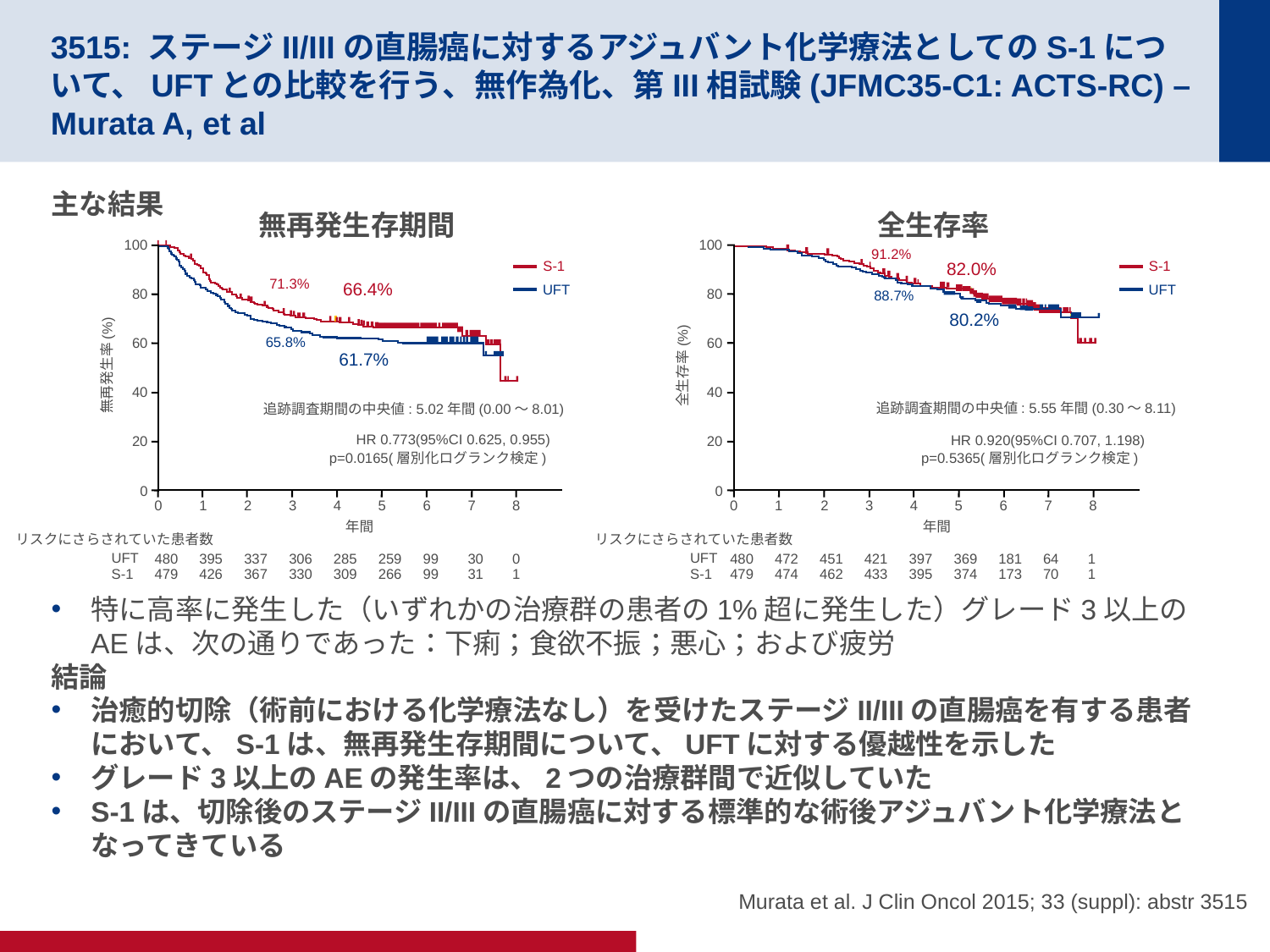

# 3515: ステージII/IIIの直腸癌に対するアジュバント化学療法としてのS-1について、UFTとの比較を行う、無作為化、第III相試験(JFMC35-C1: ACTS-RC) – Murata A, et al
主な結果

特に高率に発生した（いずれかの治療群の患者の1%超に発生した）グレード3以上のAEは、次の通りであった：下痢；食欲不振；悪心；および疲労
結論
治癒的切除（術前における化学療法なし）を受けたステージII/IIIの直腸癌を有する患者において、S-1は、無再発生存期間について、UFTに対する優越性を示した
グレード3以上のAEの発生率は、2つの治療群間で近似していた
S-1は、切除後のステージII/IIIの直腸癌に対する標準的な術後アジュバント化学療法となってきている
無再発生存期間
全生存率
100
100
91.2%

S-1
S-1
82.0%

71.3%

66.4%

UFT
UFT

80
80

88.7%

80.2%

65.8%
60
60

61.7%

無再発生率(%)
全生存率(%)

40
40

追跡調査期間の中央値: 5.55年間(0.30～8.11)
追跡調査期間の中央値: 5.02年間(0.00～8.01)
HR 0.773(95%CI 0.625, 0.955)
HR 0.920(95%CI 0.707, 1.198)
20
20

p=0.0165(層別化ログランク検定)
p=0.5365(層別化ログランク検定)
0
0
0
1
2
3
4
5
6
7
8
0

1
2
3
4
5
6
7
8

年間
年間
リスクにさらされていた患者数
リスクにさらされていた患者数
UFT
UFT
480
395
337
306
285
259
99
30
0
480
472
451
421
397
369
181
64
1
S-1
S-1
479
426
367
330
309
266
99
31
1
479
474
462
433
395
374
173
70
1
Murata et al. J Clin Oncol 2015; 33 (suppl): abstr 3515